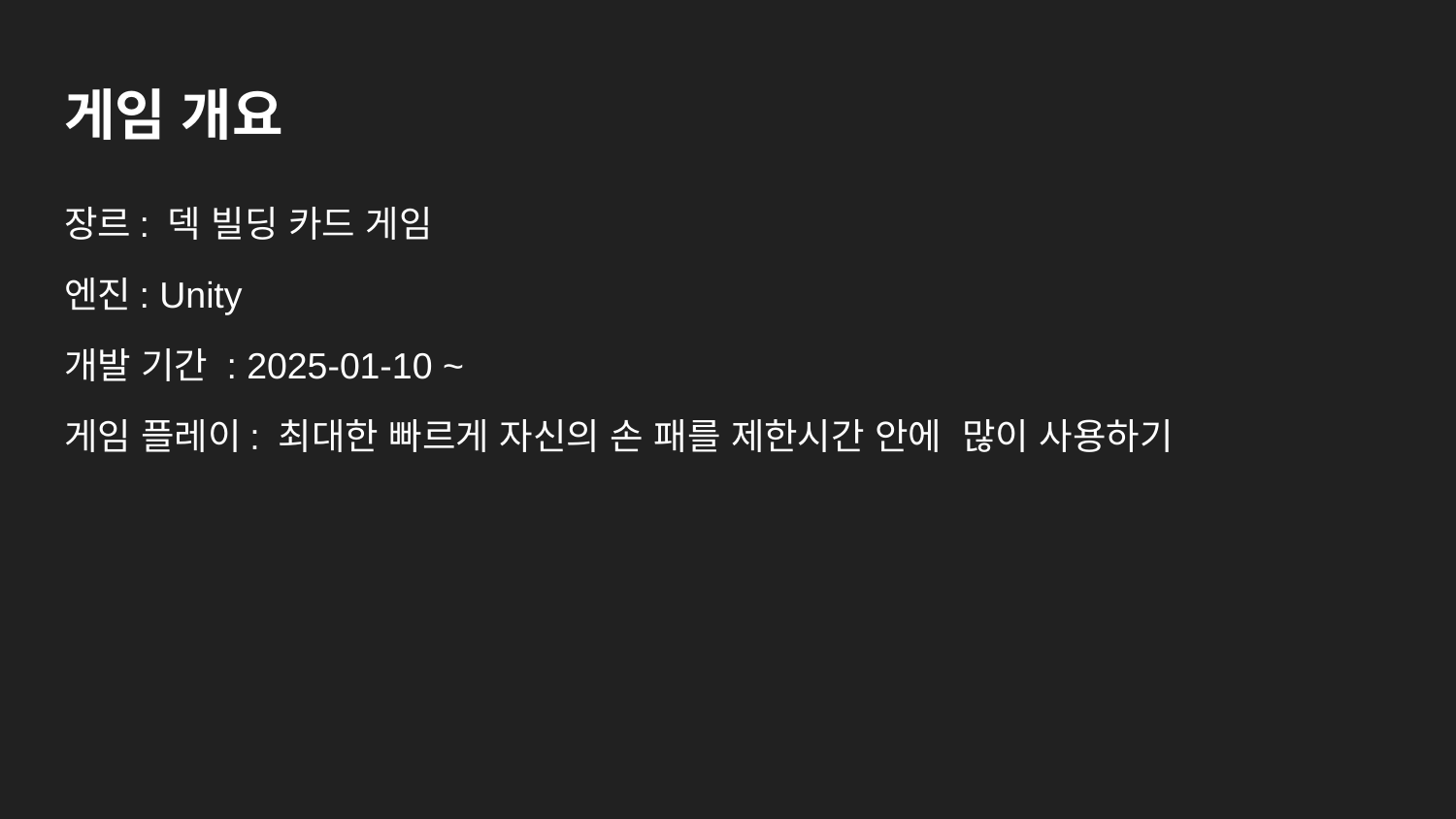

# 게임 개요
장르: 덱 빌딩 카드 게임
엔진: Unity
개발 기간 : 2025-01-10 ~
게임 플레이: 최대한 빠르게 자신의 손 패를 제한시간 안에  많이 사용하기